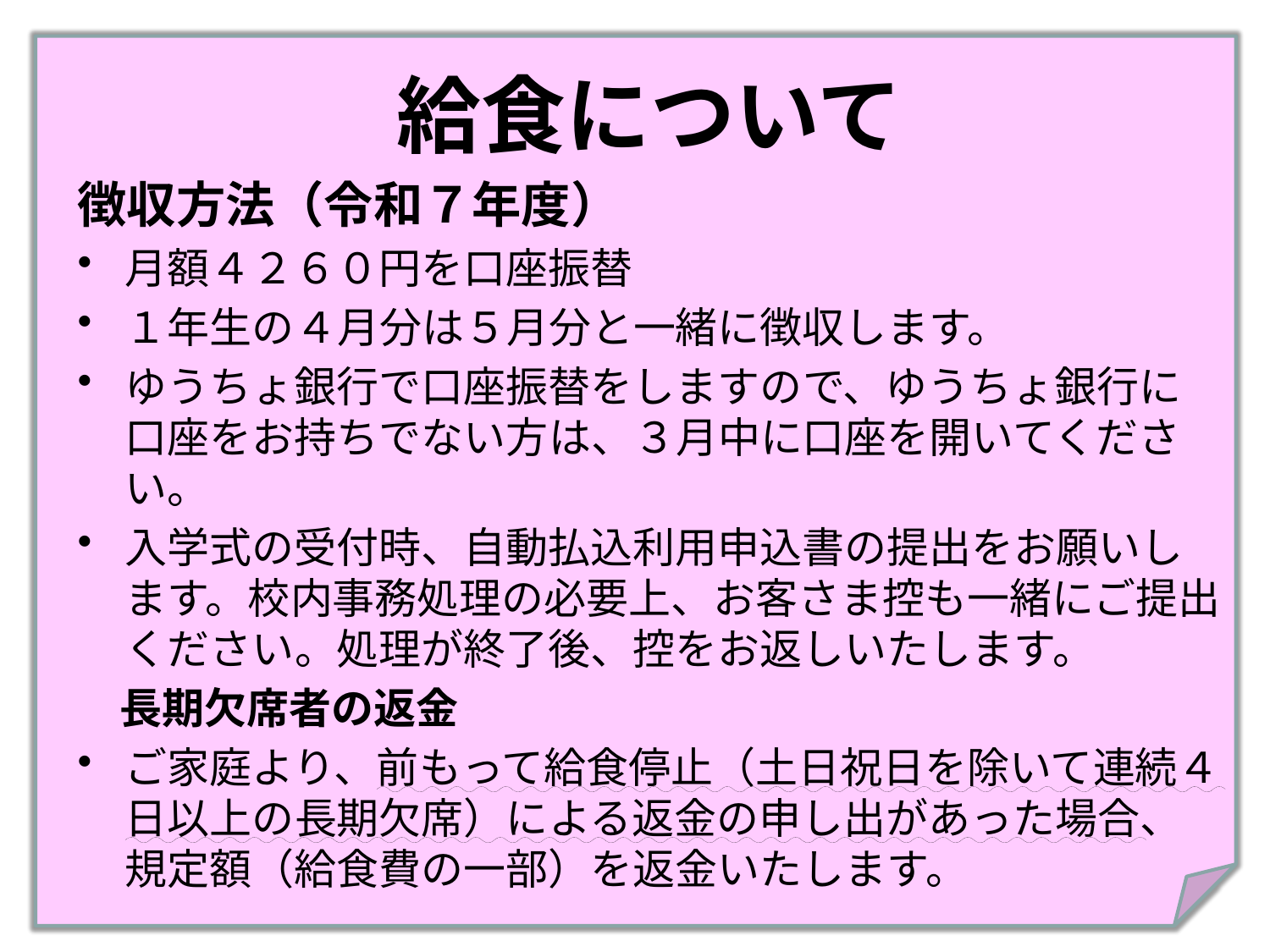

給食について
徴収方法（令和７年度）
月額４２６０円を口座振替
１年生の４月分は５月分と一緒に徴収します。
ゆうちょ銀行で口座振替をしますので、ゆうちょ銀行に口座をお持ちでない方は、３月中に口座を開いてください。
入学式の受付時、自動払込利用申込書の提出をお願いします。校内事務処理の必要上、お客さま控も一緒にご提出ください。処理が終了後、控をお返しいたします。
　長期欠席者の返金
ご家庭より、前もって給食停止（土日祝日を除いて連続４日以上の長期欠席）による返金の申し出があった場合、規定額（給食費の一部）を返金いたします。